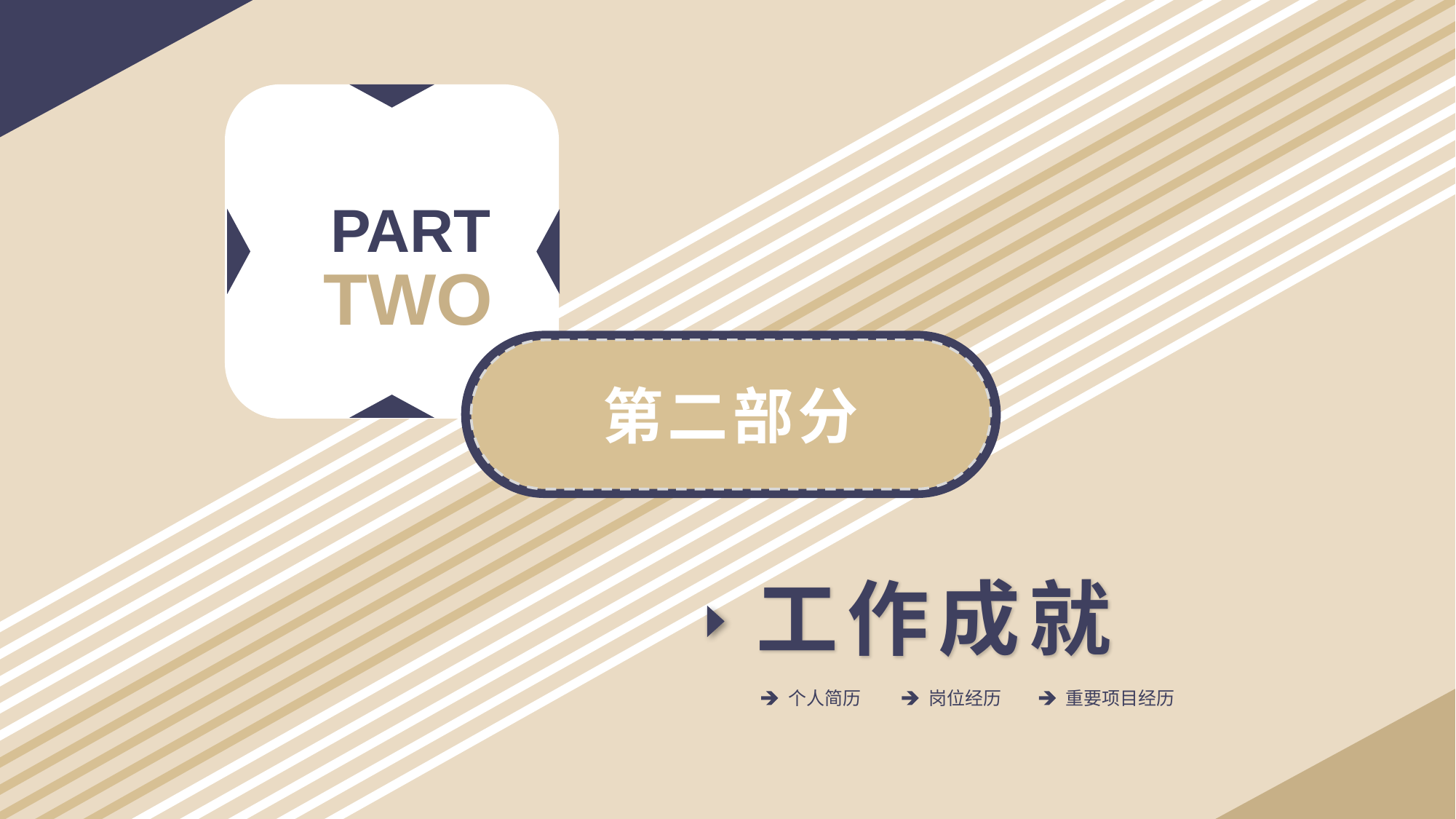

PART
 TWO

第二部分
工作成就

个人简历
岗位经历
重要项目经历